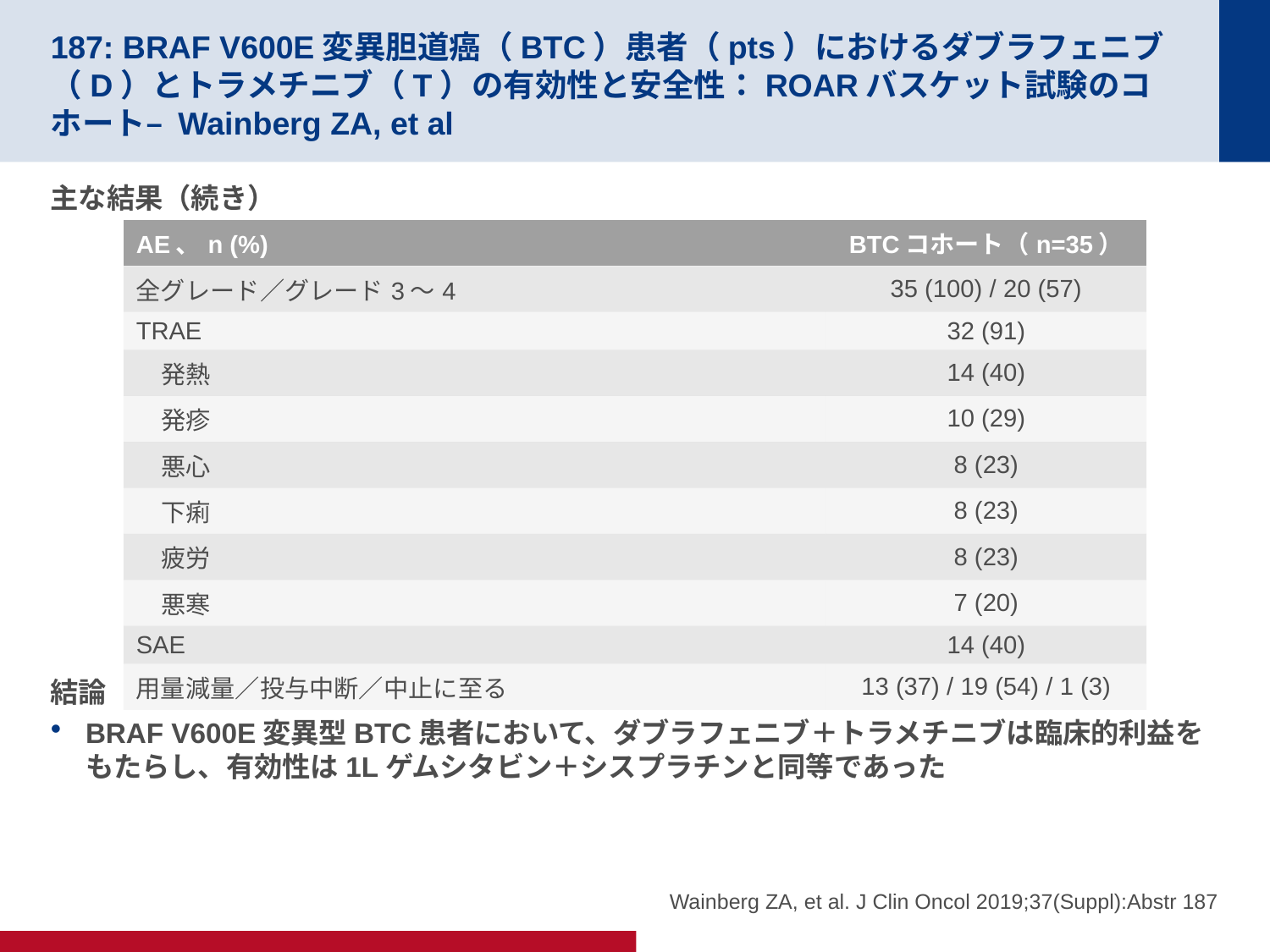

# 187: BRAF V600E変異胆道癌（BTC）患者（pts）におけるダブラフェニブ（D）とトラメチニブ（T）の有効性と安全性：ROARバスケット試験のコホート– Wainberg ZA, et al
主な結果（続き）

結論
BRAF V600E変異型BTC患者において、ダブラフェニブ＋トラメチニブは臨床的利益をもたらし、有効性は1Lゲムシタビン＋シスプラチンと同等であった
| AE、n (%) | BTCコホート（n=35） |
| --- | --- |
| 全グレード／グレード3～4 | 35 (100) / 20 (57) |
| TRAE | 32 (91) |
| 発熱 | 14 (40) |
| 発疹 | 10 (29) |
| 悪心 | 8 (23) |
| 下痢 | 8 (23) |
| 疲労 | 8 (23) |
| 悪寒 | 7 (20) |
| SAE | 14 (40) |
| 用量減量／投与中断／中止に至る | 13 (37) / 19 (54) / 1 (3) |
Wainberg ZA, et al. J Clin Oncol 2019;37(Suppl):Abstr 187